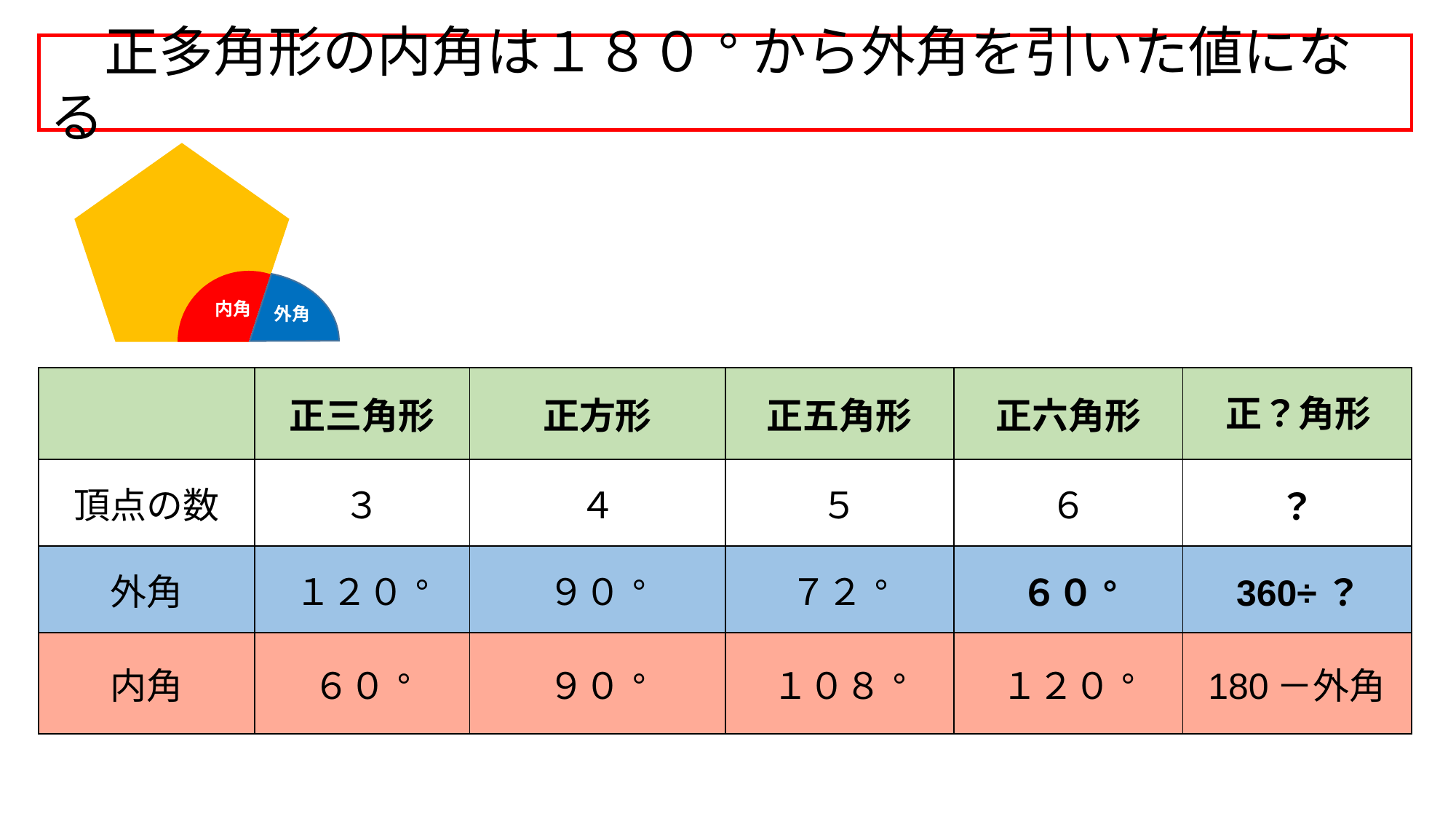

正多角形の内角は１８０°から外角を引いた値になる

内角

外角

|  | 正三角形 | 正方形 | 正五角形 | 正六角形 |  |
| --- | --- | --- | --- | --- | --- |
| 頂点の数 | ３ | ４ | ５ | ６ |  |
| 外角 | １２０° | ９０° | ７２° |  |  |
| 内角 | ６０° | ９０° | １０８° | １２０° | 180－外角 |
正？角形
？
６０°
360÷？